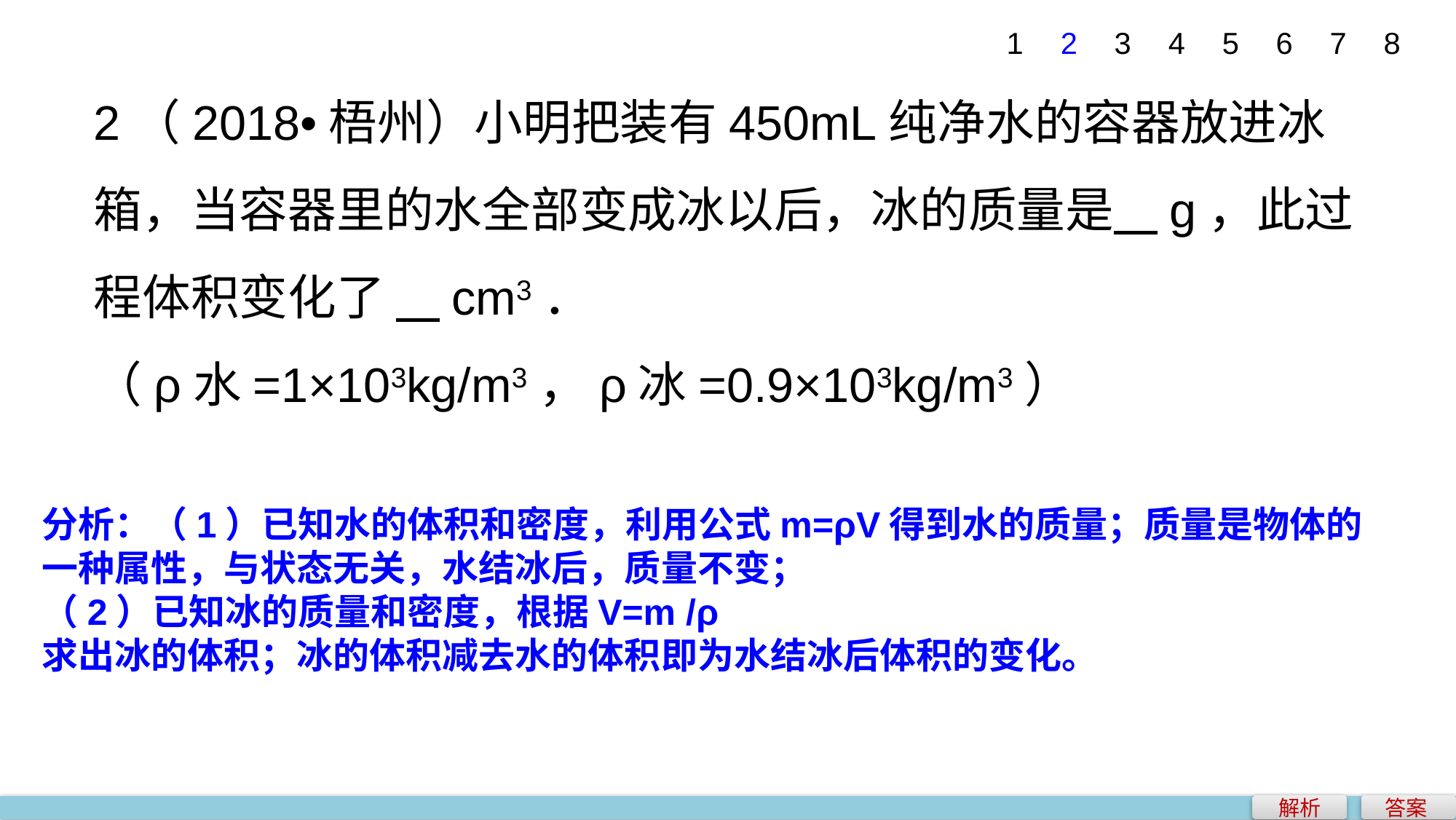

1
2
3
4
5
6
7
8
2（2018•梧州）小明把装有450mL纯净水的容器放进冰箱，当容器里的水全部变成冰以后，冰的质量是    g，此过程体积变化了     cm3．
（ρ水=1×103kg/m3，ρ冰=0.9×103kg/m3）
分析：（1）已知水的体积和密度，利用公式m=ρV得到水的质量；质量是物体的一种属性，与状态无关，水结冰后，质量不变；
（2）已知冰的质量和密度，根据V=m /ρ
求出冰的体积；冰的体积减去水的体积即为水结冰后体积的变化。
解析
答案